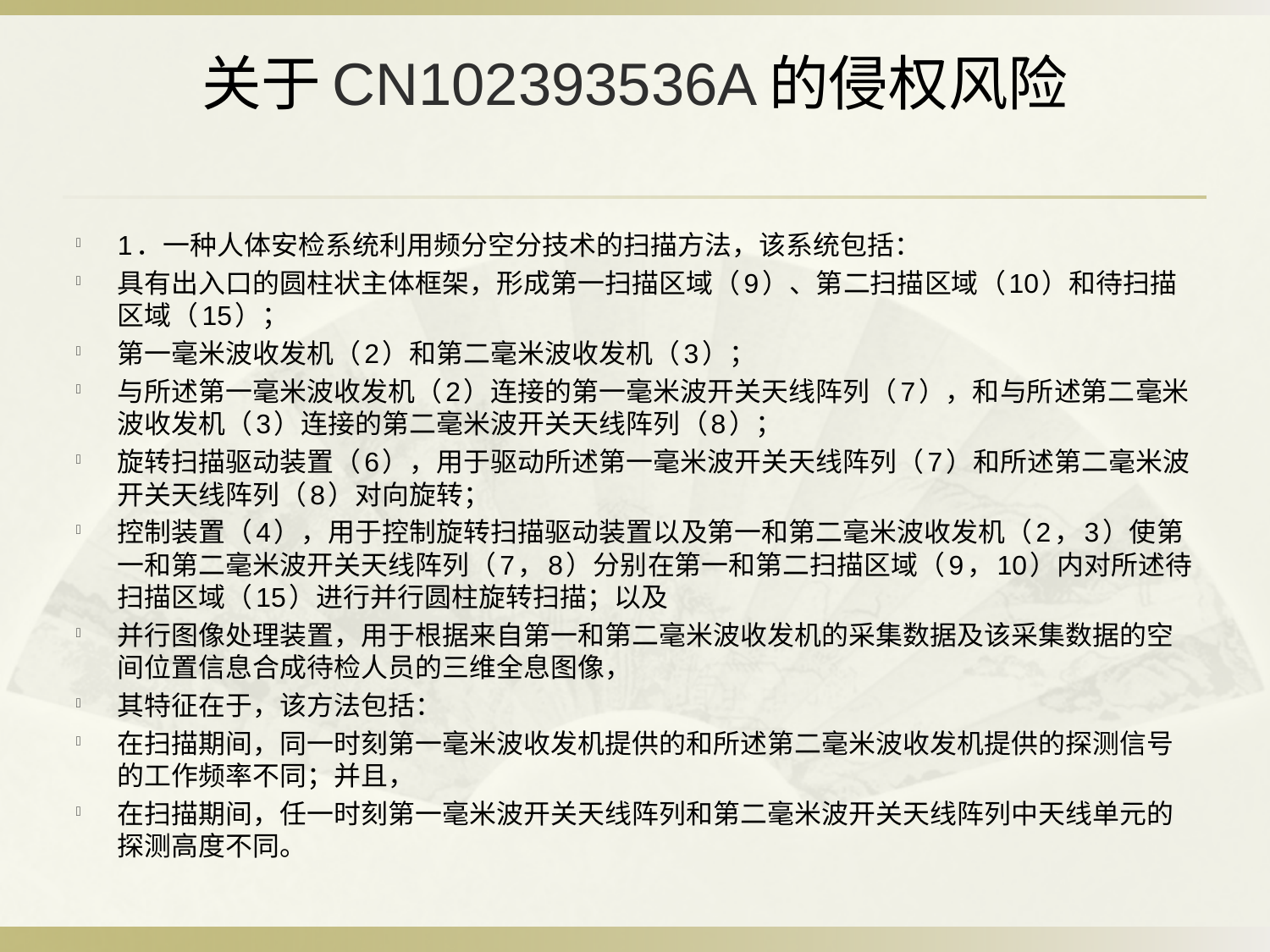

# 关于CN102393536A的侵权风险
1．一种人体安检系统利用频分空分技术的扫描方法，该系统包括：
具有出入口的圆柱状主体框架，形成第一扫描区域（9）、第二扫描区域（10）和待扫描区域（15）；
第一毫米波收发机（2）和第二毫米波收发机（3）；
与所述第一毫米波收发机（2）连接的第一毫米波开关天线阵列（7），和与所述第二毫米波收发机（3）连接的第二毫米波开关天线阵列（8）；
旋转扫描驱动装置（6），用于驱动所述第一毫米波开关天线阵列（7）和所述第二毫米波开关天线阵列（8）对向旋转；
控制装置（4），用于控制旋转扫描驱动装置以及第一和第二毫米波收发机（2，3）使第一和第二毫米波开关天线阵列（7，8）分别在第一和第二扫描区域（9，10）内对所述待扫描区域（15）进行并行圆柱旋转扫描；以及
并行图像处理装置，用于根据来自第一和第二毫米波收发机的采集数据及该采集数据的空间位置信息合成待检人员的三维全息图像，
其特征在于，该方法包括：
在扫描期间，同一时刻第一毫米波收发机提供的和所述第二毫米波收发机提供的探测信号的工作频率不同；并且，
在扫描期间，任一时刻第一毫米波开关天线阵列和第二毫米波开关天线阵列中天线单元的探测高度不同。